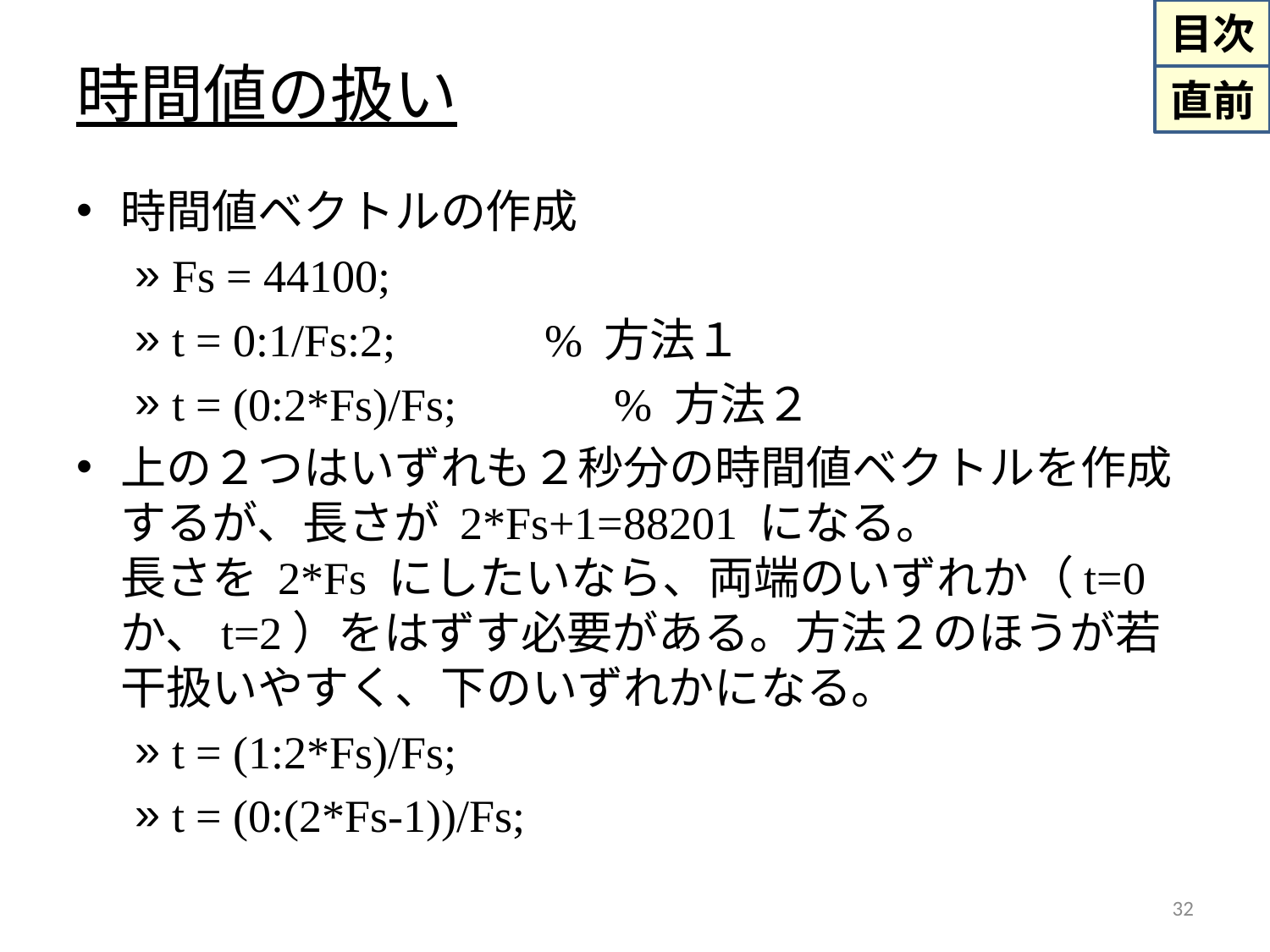

# 時間値の扱い
時間値ベクトルの作成
Fs = 44100;
t = 0:1/Fs:2;             % 方法１
t = (0:2*Fs)/Fs;　　　% 方法２
上の２つはいずれも２秒分の時間値ベクトルを作成するが、長さが 2*Fs+1=88201 になる。
長さを 2*Fs にしたいなら、両端のいずれか（t=0 か、t=2）をはずす必要がある。方法２のほうが若干扱いやすく、下のいずれかになる。
t = (1:2*Fs)/Fs;
t = (0:(2*Fs-1))/Fs;
32